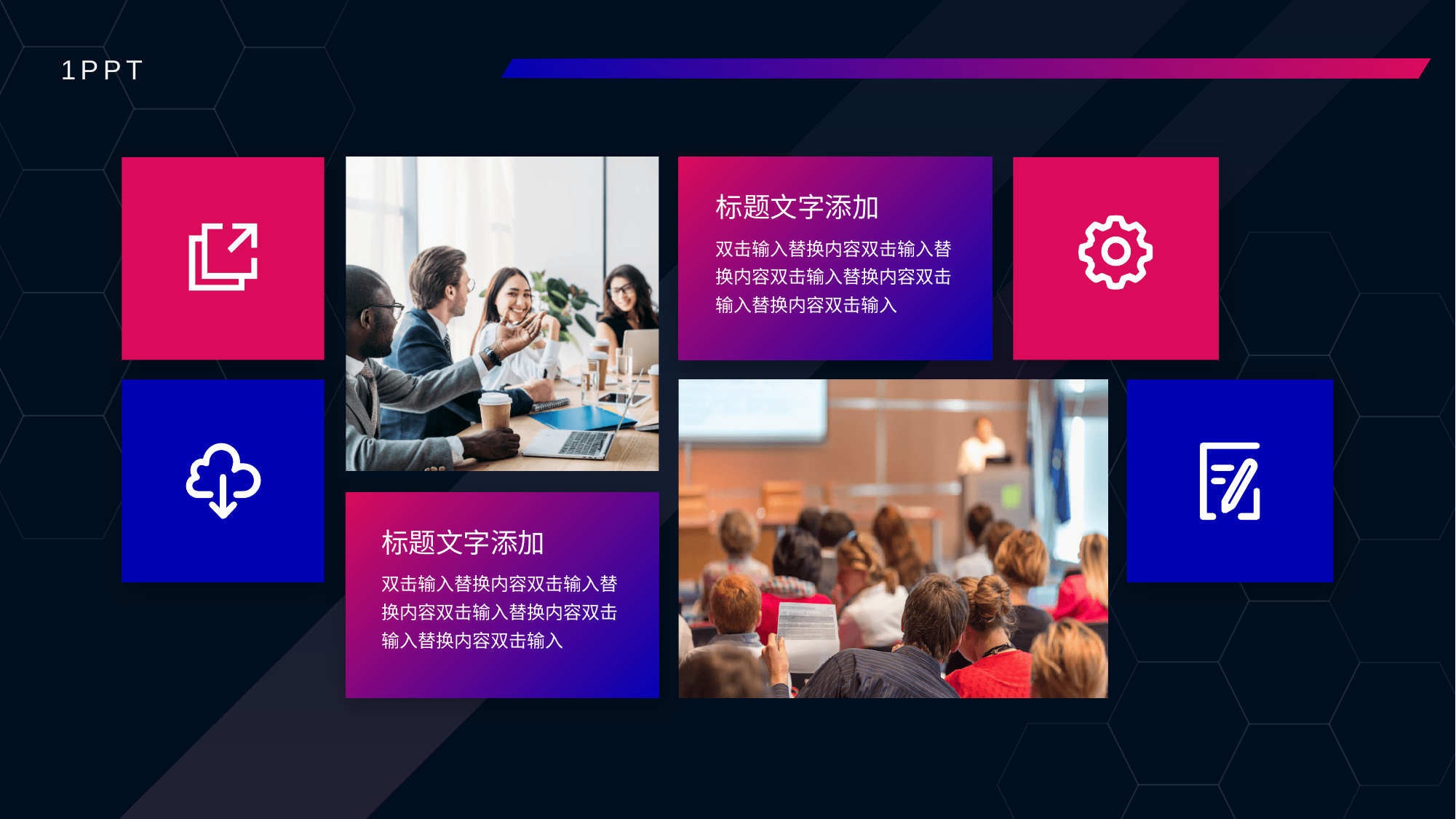

1PPT

标题文字添加

双击输入替换内容双击输入替换内容双击输入替换内容双击输入替换内容双击输入

标题文字添加
双击输入替换内容双击输入替换内容双击输入替换内容双击输入替换内容双击输入